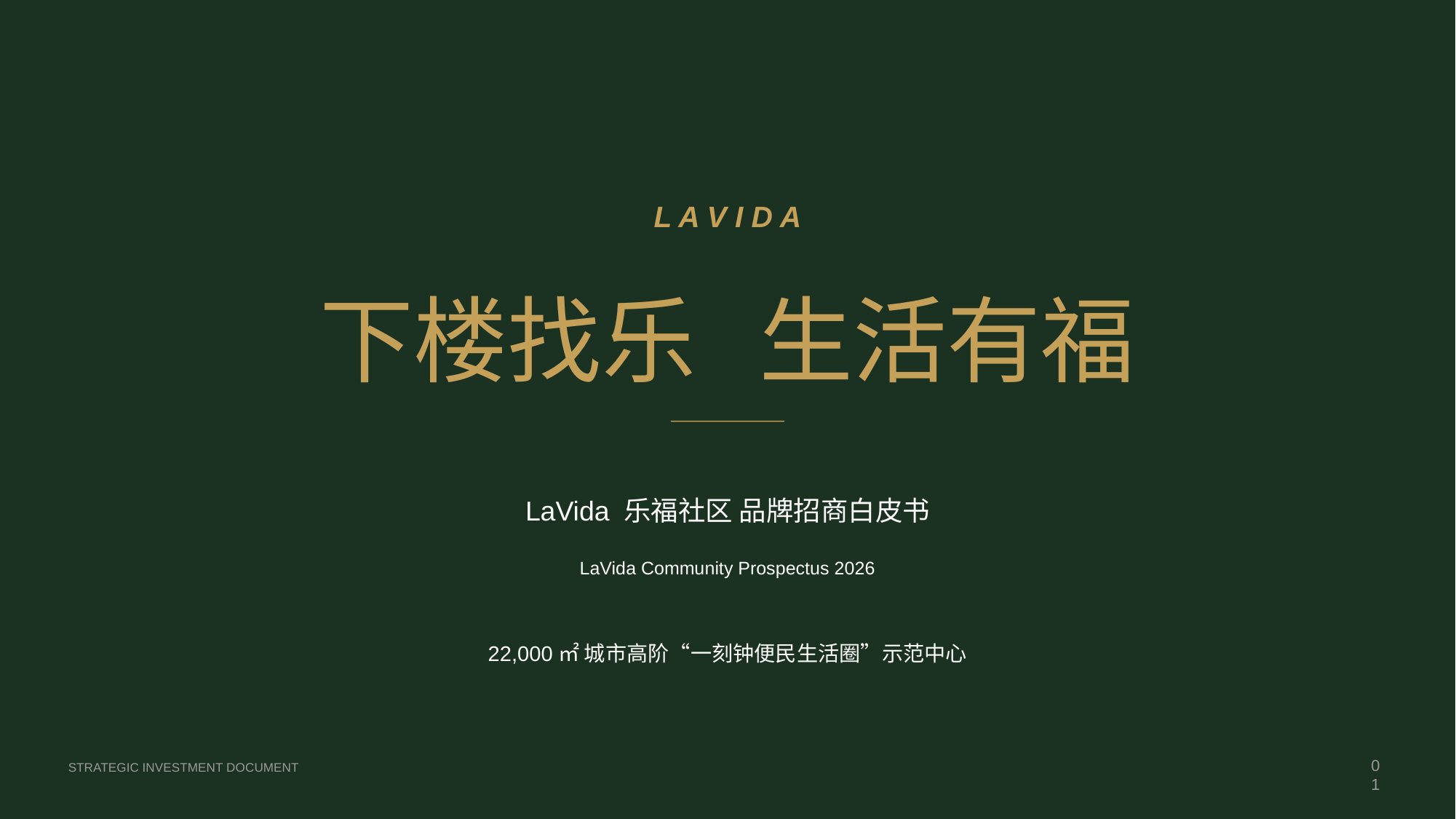

L A V I D A
下楼找乐   生活有福

LaVida 乐福社区 品牌招商白皮书
LaVida Community Prospectus 2026
22,000㎡ 城市高阶“一刻钟便民生活圈”示范中心
01
STRATEGIC INVESTMENT DOCUMENT